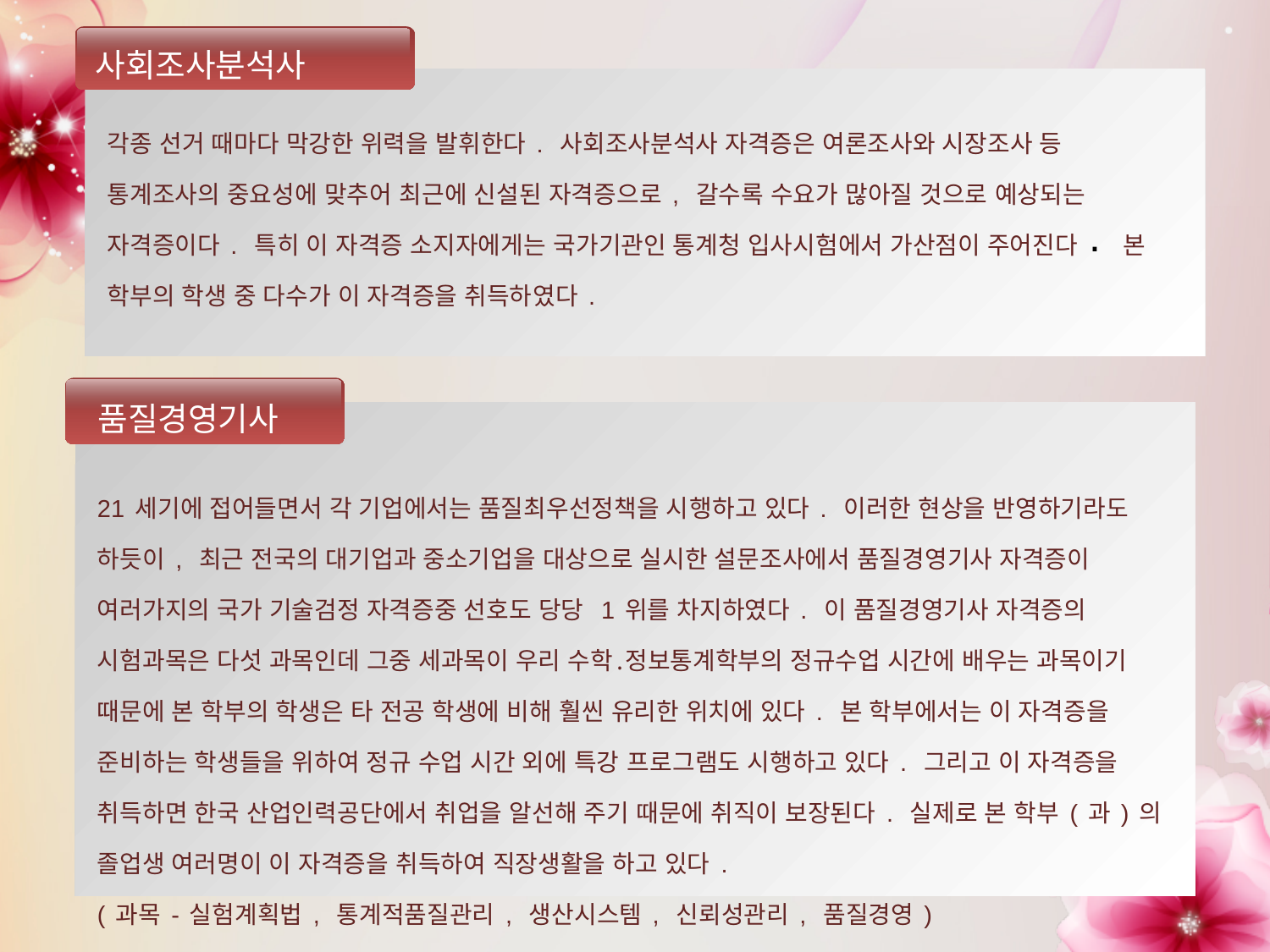

사회조사분석사

각종 선거 때마다 막강한 위력을 발휘한다. 사회조사분석사 자격증은 여론조사와 시장조사 등 통계조사의 중요성에 맞추어 최근에 신설된 자격증으로, 갈수록 수요가 많아질 것으로 예상되는 자격증이다. 특히 이 자격증 소지자에게는 국가기관인 통계청 입사시험에서 가산점이 주어진다. 본 학부의 학생 중 다수가 이 자격증을 취득하였다.
 품질경영기사

21세기에 접어들면서 각 기업에서는 품질최우선정책을 시행하고 있다. 이러한 현상을 반영하기라도 하듯이, 최근 전국의 대기업과 중소기업을 대상으로 실시한 설문조사에서 품질경영기사 자격증이 여러가지의 국가 기술검정 자격증중 선호도 당당 1위를 차지하였다. 이 품질경영기사 자격증의 시험과목은 다섯 과목인데 그중 세과목이 우리 수학․정보통계학부의 정규수업 시간에 배우는 과목이기 때문에 본 학부의 학생은 타 전공 학생에 비해 훨씬 유리한 위치에 있다. 본 학부에서는 이 자격증을 준비하는 학생들을 위하여 정규 수업 시간 외에 특강 프로그램도 시행하고 있다. 그리고 이 자격증을 취득하면 한국 산업인력공단에서 취업을 알선해 주기 때문에 취직이 보장된다. 실제로 본 학부(과)의 졸업생 여러명이 이 자격증을 취득하여 직장생활을 하고 있다.
(과목-실험계획법, 통계적품질관리, 생산시스템, 신뢰성관리, 품질경영)
* 실험계획법, 통계적품질관리, 신뢰성관리는 본 학부 전공 수업